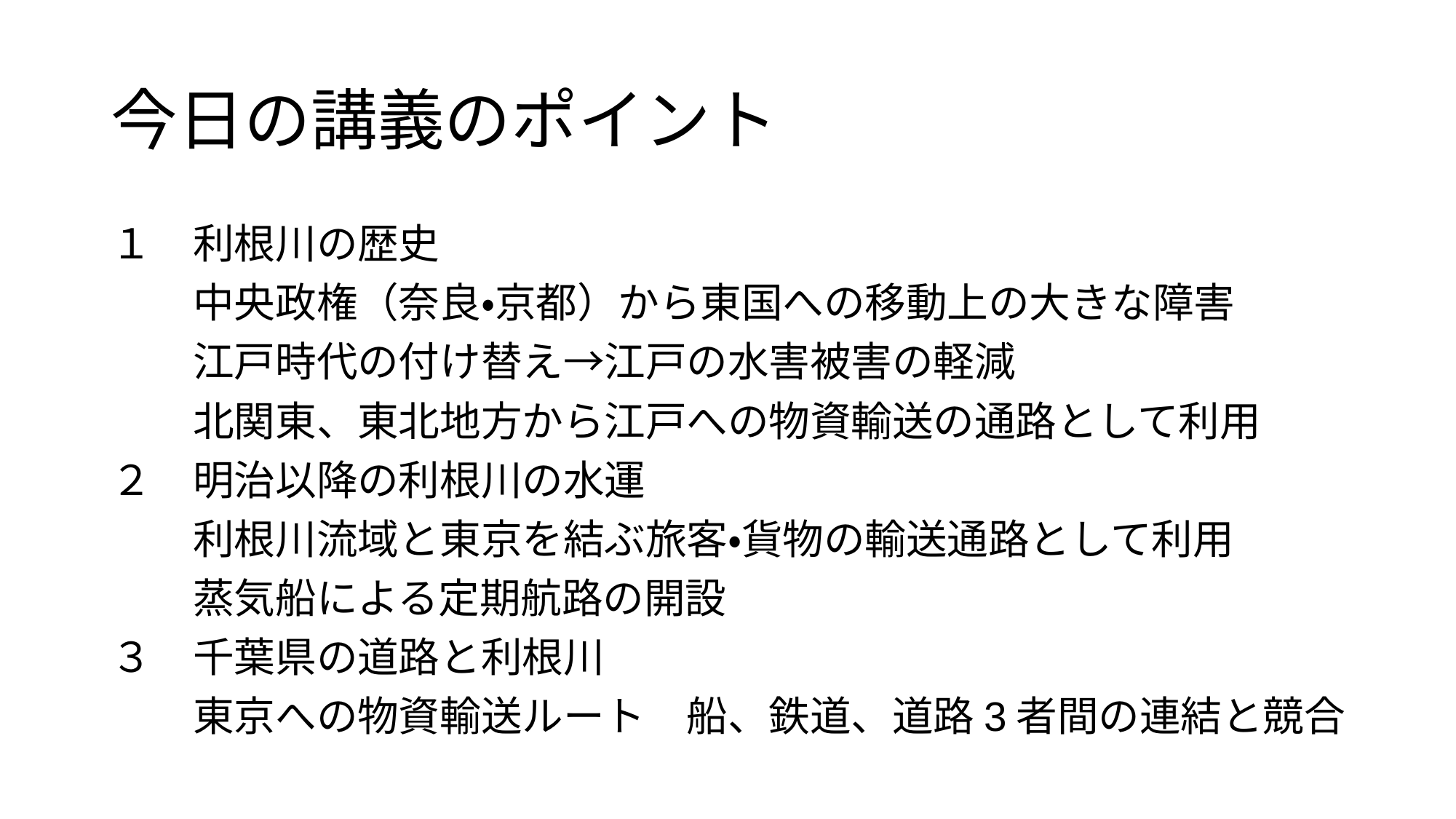

# 今日の講義のポイント
１　利根川の歴史
　　中央政権（奈良・京都）から東国への移動上の大きな障害
　　江戸時代の付け替え→江戸の水害被害の軽減
　　北関東、東北地方から江戸への物資輸送の通路として利用
２　明治以降の利根川の水運
　　利根川流域と東京を結ぶ旅客・貨物の輸送通路として利用
　　蒸気船による定期航路の開設
３　千葉県の道路と利根川
　　東京への物資輸送ルート　船、鉄道、道路3者間の連結と競合